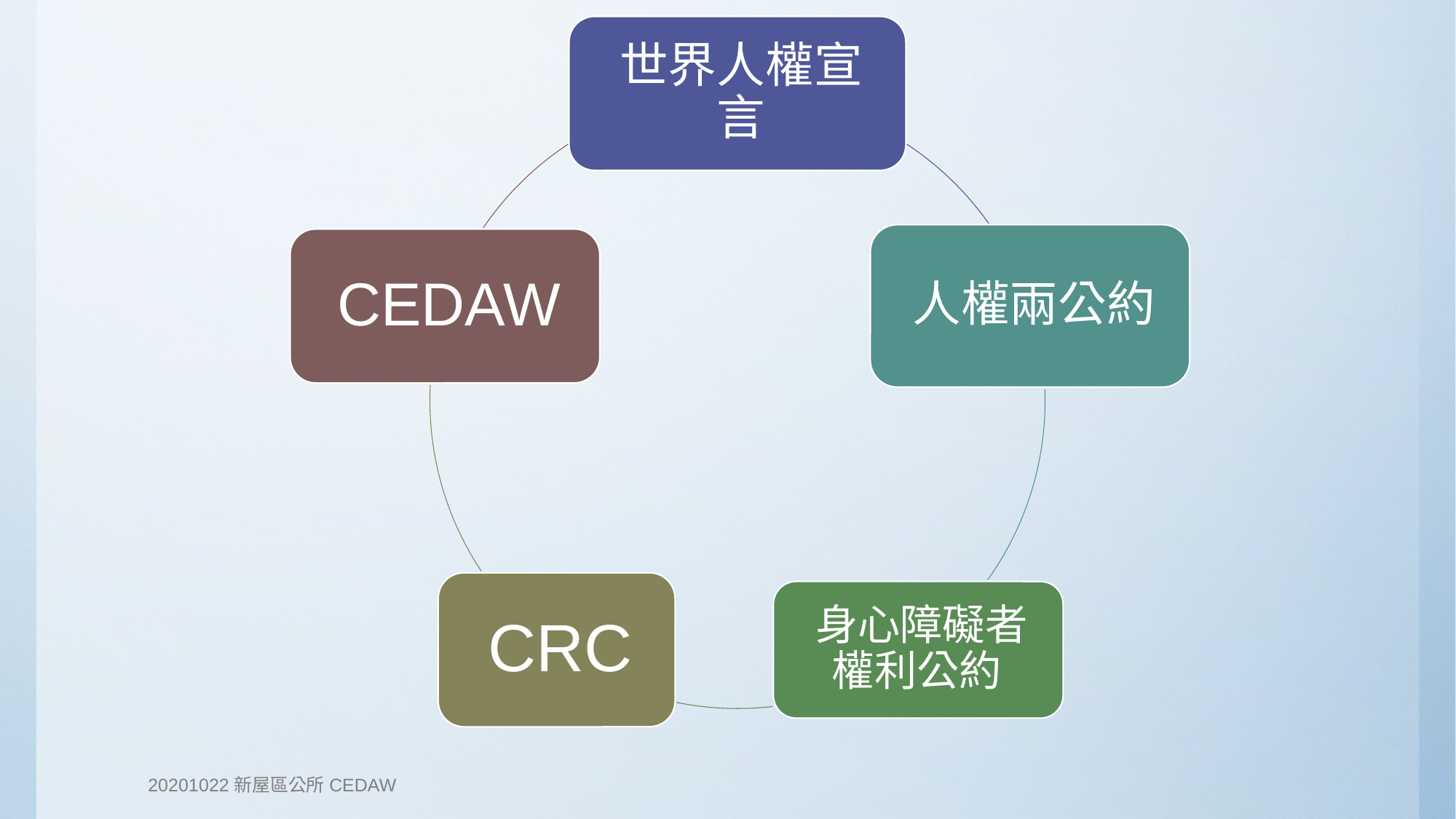

#
世界人權宣言
人權兩公約
身心障礙者權利公約
CRC
CEDAW
20201022新屋區公所CEDAW